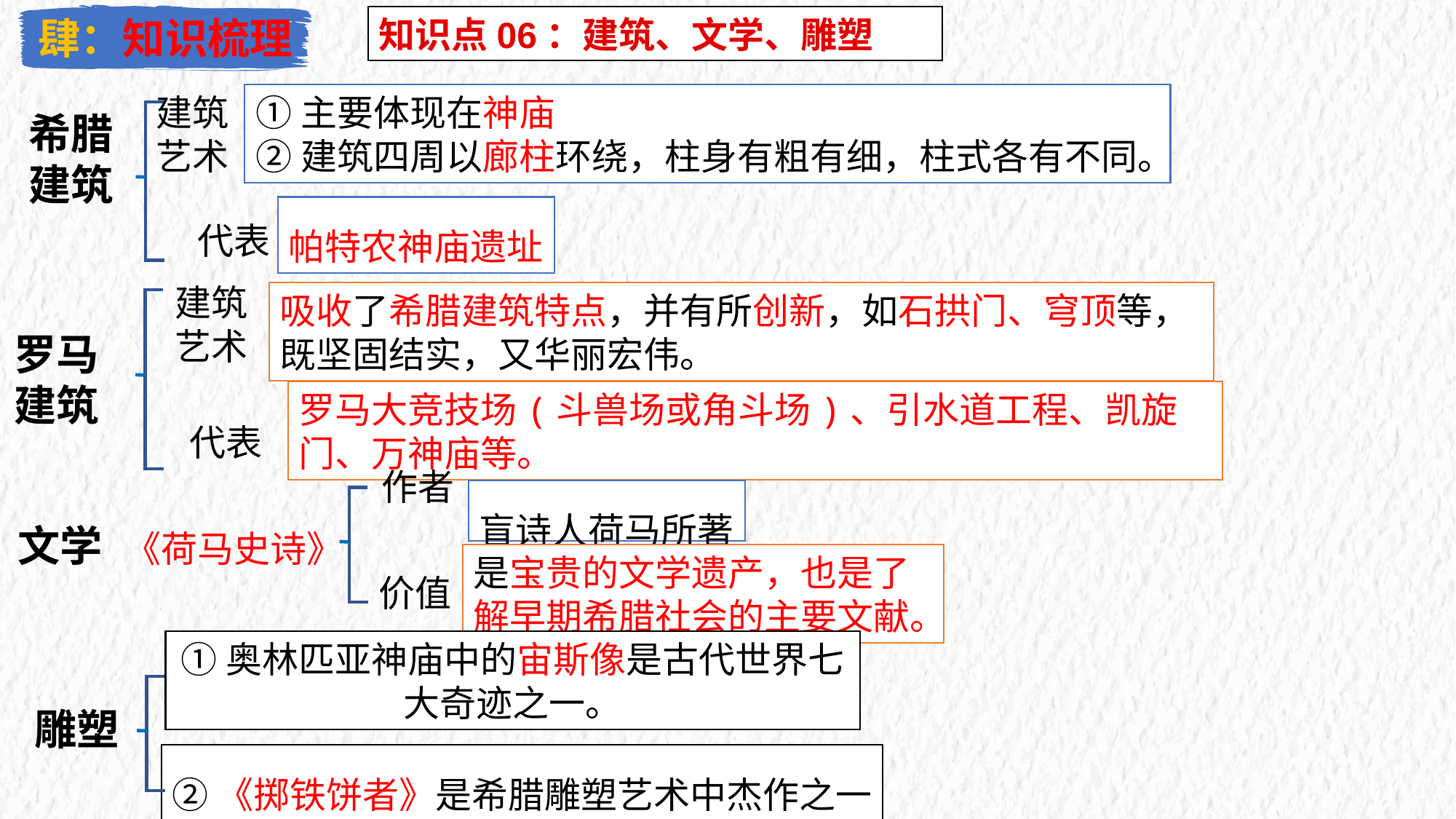

肆：知识梳理
知识点06：建筑、文学、雕塑
建筑艺术
①主要体现在神庙
②建筑四周以廊柱环绕，柱身有粗有细，柱式各有不同。
希腊建筑

帕特农神庙遗址
代表
建筑艺术
吸收了希腊建筑特点，并有所创新，如石拱门、穹顶等，既坚固结实，又华丽宏伟。

罗马建筑
罗马大竞技场(斗兽场或角斗场)、引水道工程、凯旋门、万神庙等。
代表
作者

价值
盲诗人荷马所著
《荷马史诗》
文学
是宝贵的文学遗产，也是了解早期希腊社会的主要文献。
①奥林匹亚神庙中的宙斯像是古代世界七大奇迹之一。

雕塑
②《掷铁饼者》是希腊雕塑艺术中杰作之一